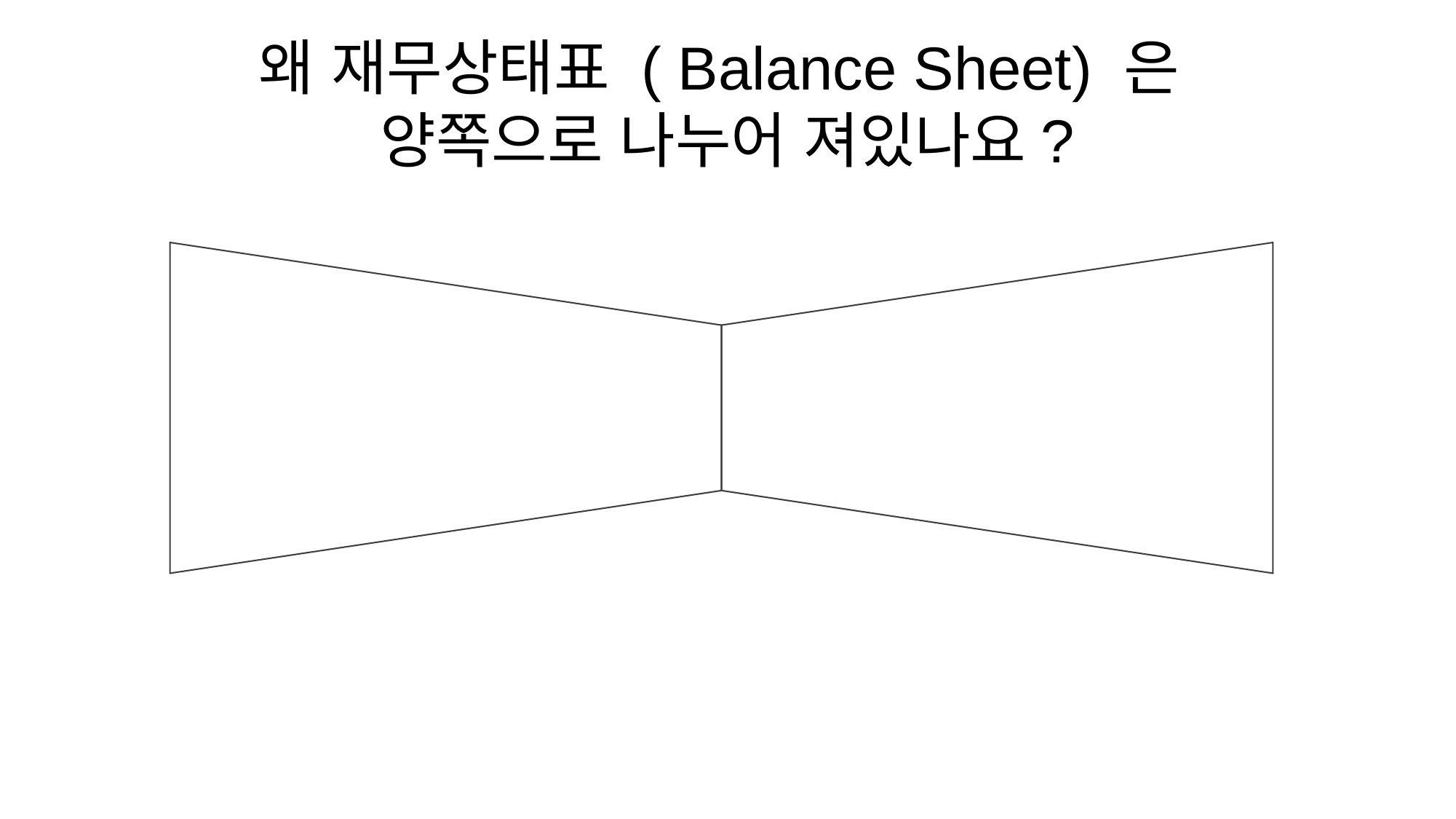

왜 재무상태표 ( Balance Sheet) 은
양쪽으로 나누어 져있나요?